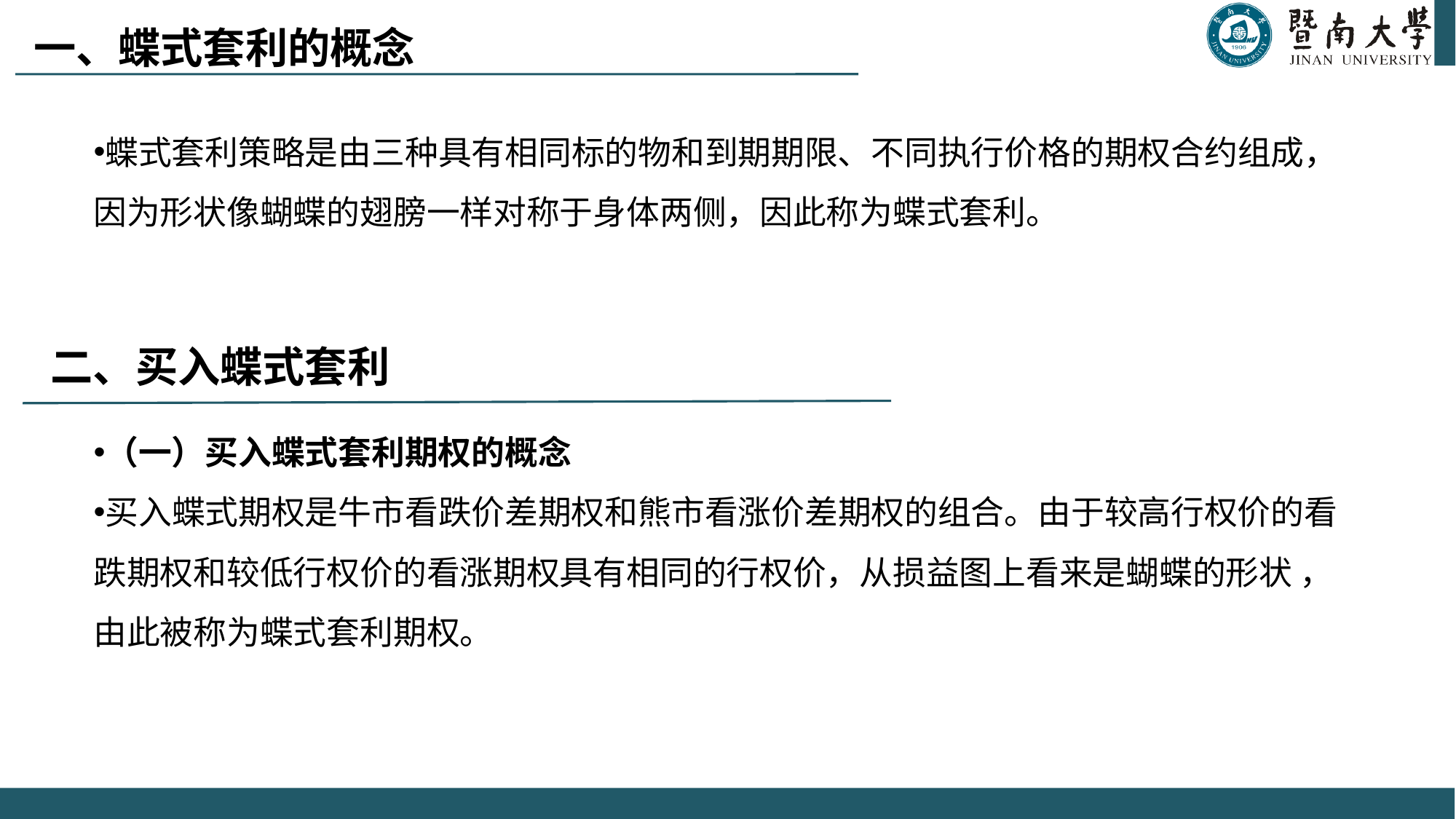

一、蝶式套利的概念
蝶式套利策略是由三种具有相同标的物和到期期限、不同执行价格的期权合约组成，因为形状像蝴蝶的翅膀一样对称于身体两侧，因此称为蝶式套利。

（一）买入蝶式套利期权的概念
买入蝶式期权是牛市看跌价差期权和熊市看涨价差期权的组合。由于较高行权价的看跌期权和较低行权价的看涨期权具有相同的行权价，从损益图上看来是蝴蝶的形状 ，由此被称为蝶式套利期权。
二、买入蝶式套利